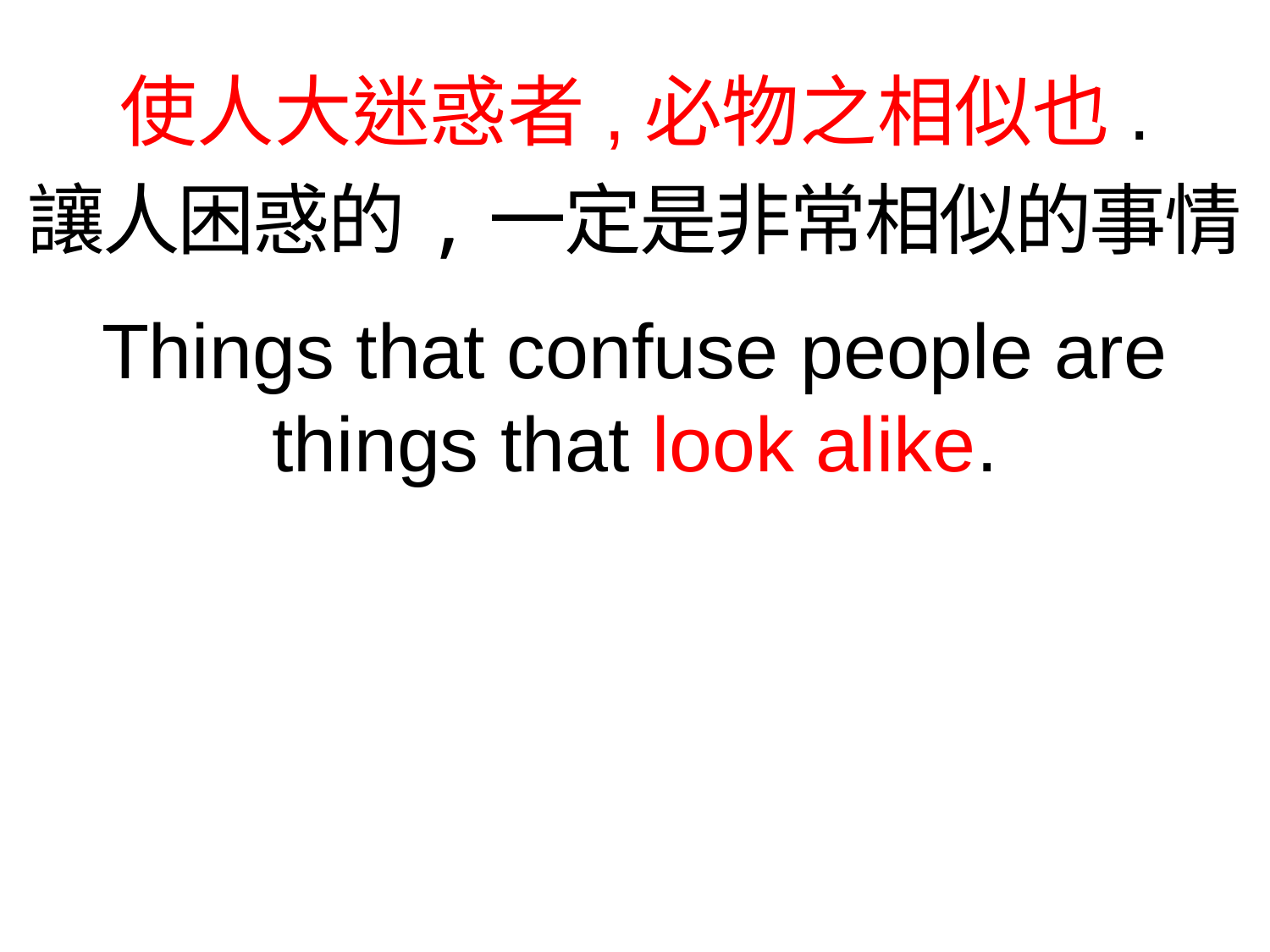

使人大迷惑者,必物之相似也.
讓人困惑的,一定是非常相似的事情
Things that confuse people are things that look alike.